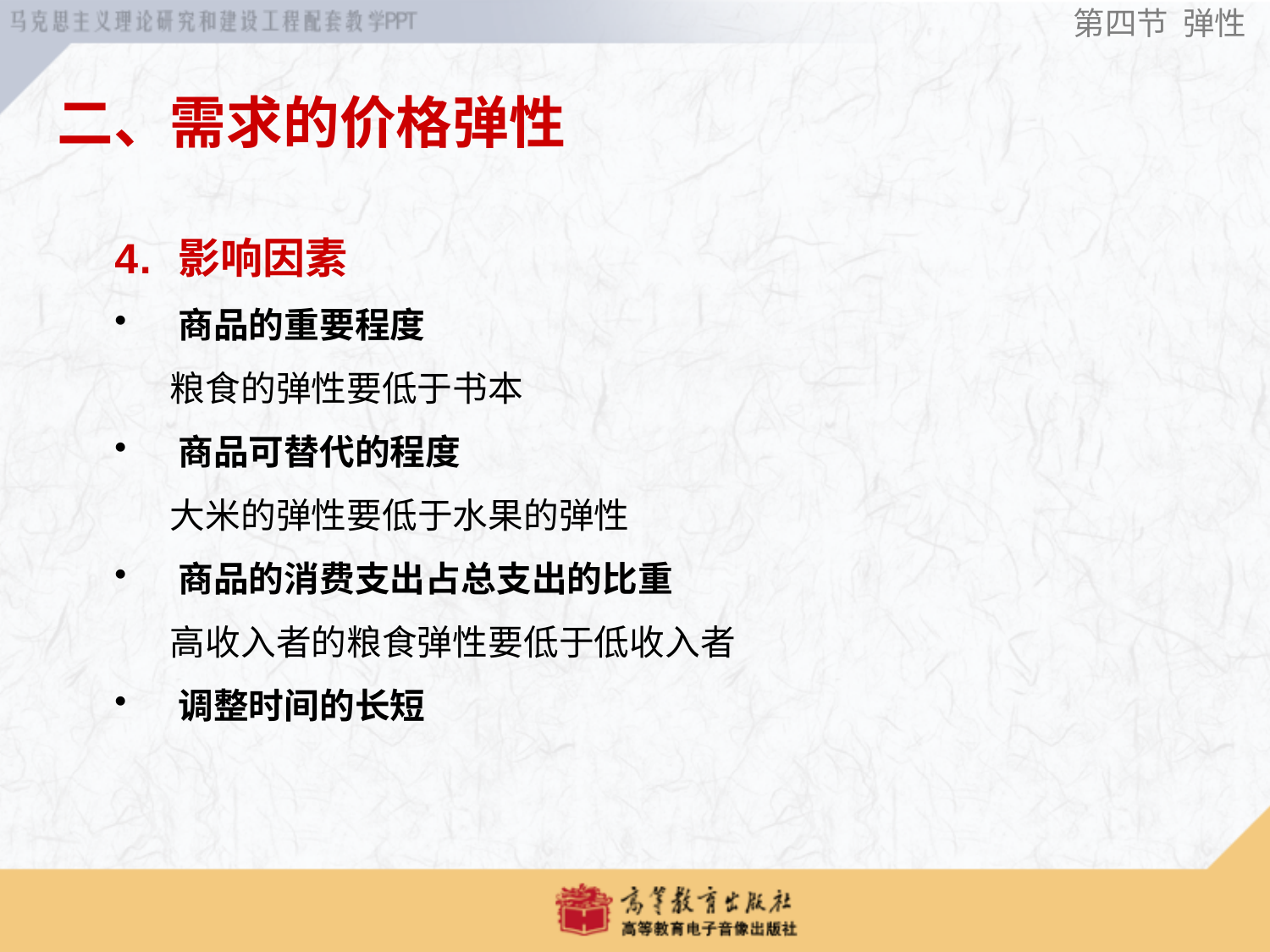

第四节  弹性
二、需求的价格弹性
影响因素
商品的重要程度
      粮食的弹性要低于书本
商品可替代的程度
      大米的弹性要低于水果的弹性
商品的消费支出占总支出的比重
      高收入者的粮食弹性要低于低收入者
调整时间的长短